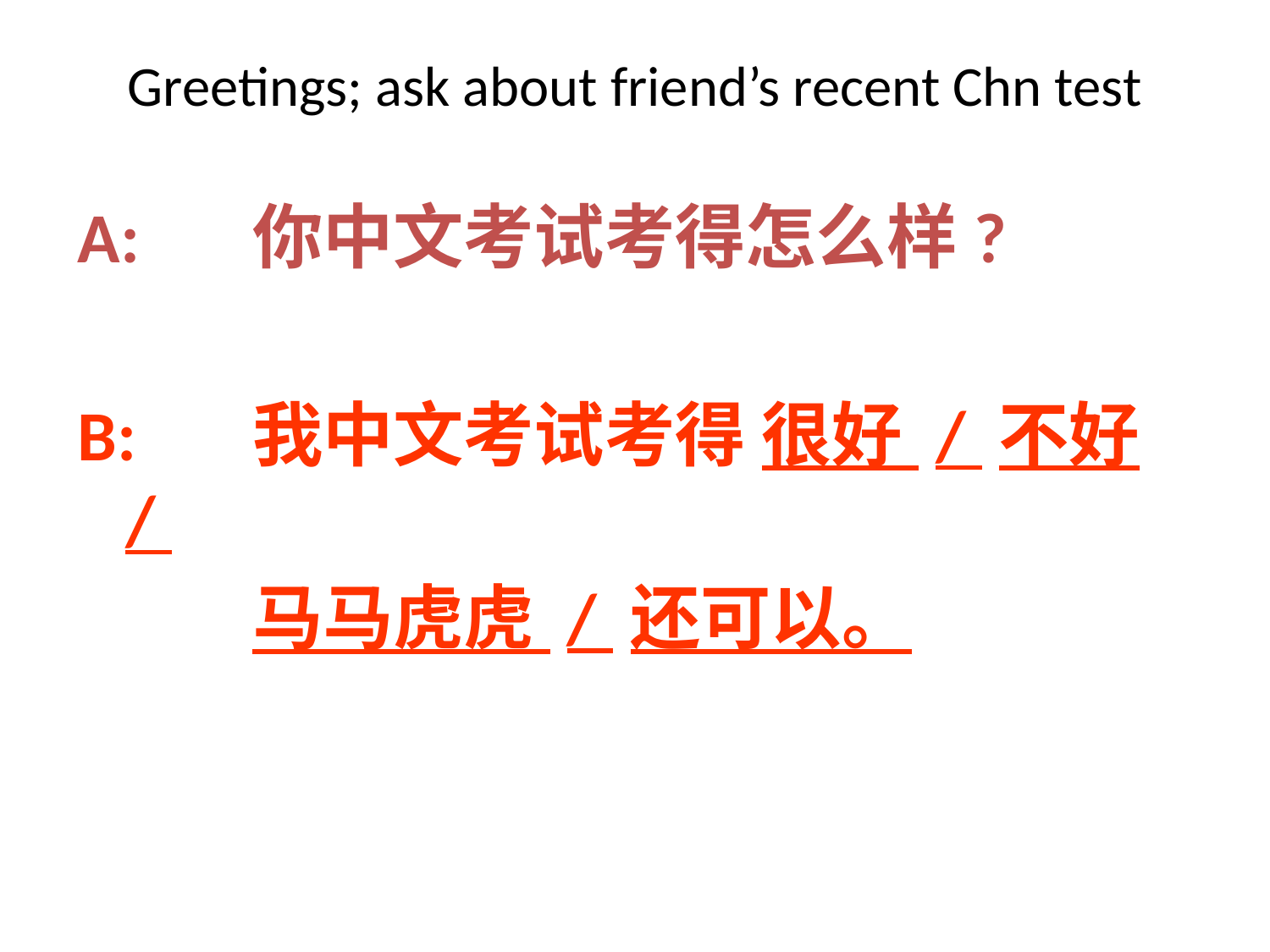

# Greetings; ask about friend’s recent Chn test
A:	你中文考试考得怎么样?

B: 	我中文考试考得 很好 / 不好 /
		马马虎虎 / 还可以。